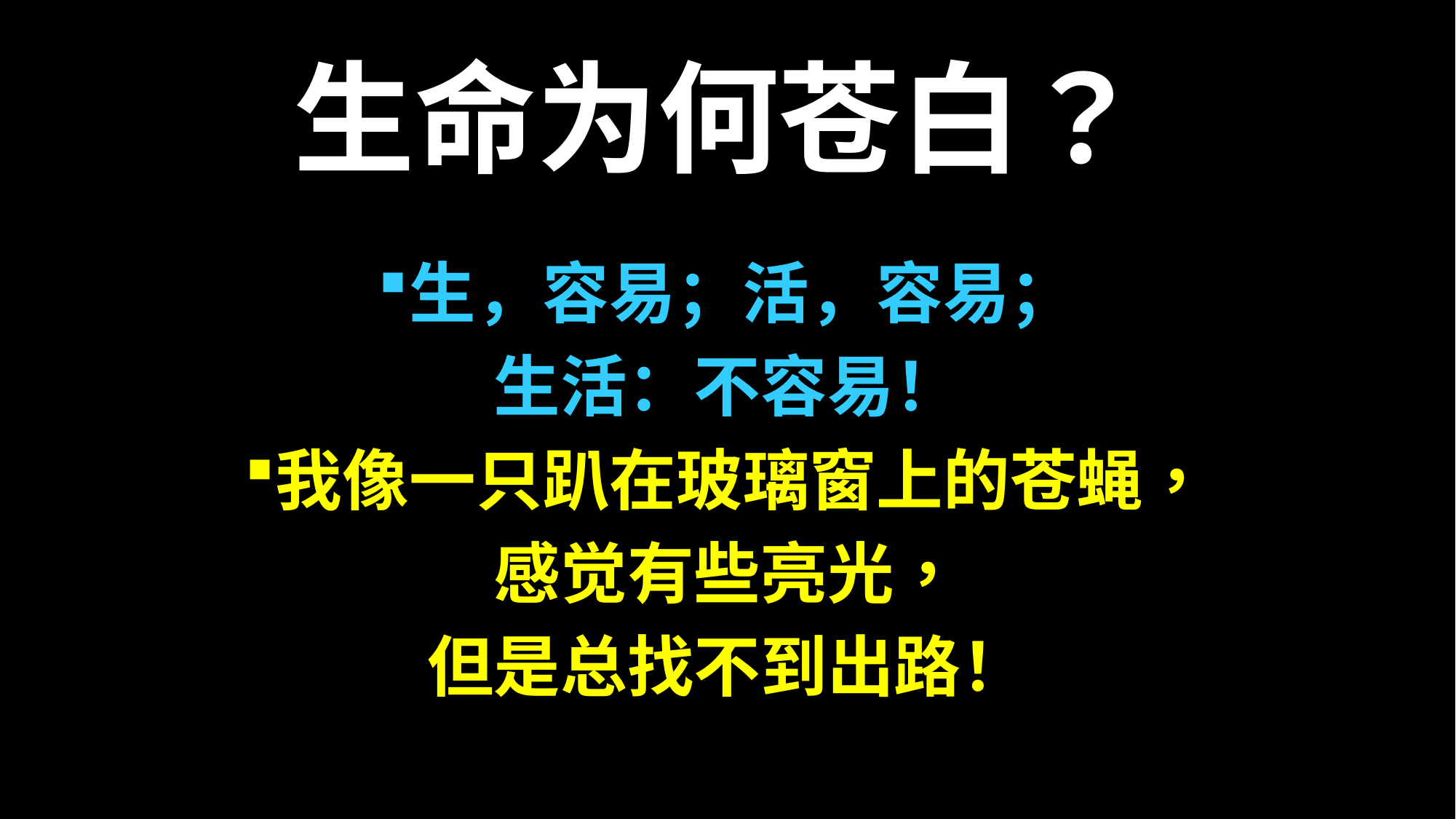

生命为何苍白？
生，容易；活，容易；
生活：不容易！
我像一只趴在玻璃窗上的苍蝇，
感觉有些亮光，
但是总找不到出路！